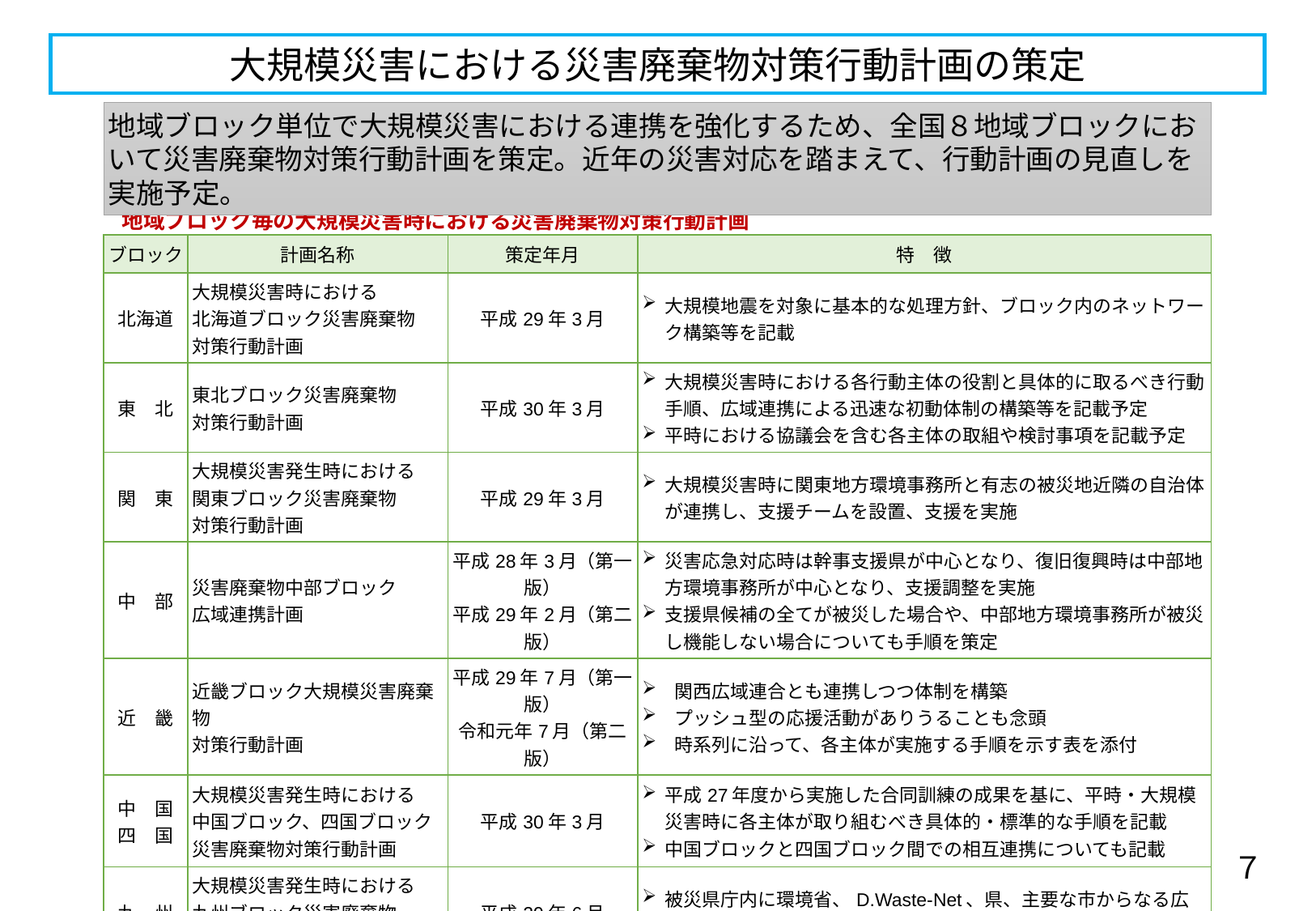

大規模災害における災害廃棄物対策行動計画の策定
地域ブロック単位で大規模災害における連携を強化するため、全国８地域ブロックにおいて災害廃棄物対策行動計画を策定。近年の災害対応を踏まえて、行動計画の見直しを実施予定。
地域ブロック毎の大規模災害時における災害廃棄物対策行動計画
| ブロック | 計画名称 | 策定年月 | 特　徴 |
| --- | --- | --- | --- |
| 北海道 | 大規模災害時における 北海道ブロック災害廃棄物 対策行動計画 | 平成29年3月 | 大規模地震を対象に基本的な処理方針、ブロック内のネットワーク構築等を記載 |
| 東　北 | 東北ブロック災害廃棄物 対策行動計画 | 平成30年3月 | 大規模災害時における各行動主体の役割と具体的に取るべき行動手順、広域連携による迅速な初動体制の構築等を記載予定 平時における協議会を含む各主体の取組や検討事項を記載予定 |
| 関　東 | 大規模災害発生時における 関東ブロック災害廃棄物 対策行動計画 | 平成29年3月 | 大規模災害時に関東地方環境事務所と有志の被災地近隣の自治体が連携し、支援チームを設置、支援を実施 |
| 中　部 | 災害廃棄物中部ブロック 広域連携計画 | 平成28年3月（第一版） 平成29年2月（第二版） | 災害応急対応時は幹事支援県が中心となり、復旧復興時は中部地方環境事務所が中心となり、支援調整を実施 支援県候補の全てが被災した場合や、中部地方環境事務所が被災し機能しない場合についても手順を策定 |
| 近　畿 | 近畿ブロック大規模災害廃棄物 対策行動計画 | 平成29年7月（第一版） 令和元年7月（第二版） | 関西広域連合とも連携しつつ体制を構築 プッシュ型の応援活動がありうることも念頭 時系列に沿って、各主体が実施する手順を示す表を添付 |
| 中　国 四　国 | 大規模災害発生時における 中国ブロック、四国ブロック 災害廃棄物対策行動計画 | 平成30年3月 | 平成27年度から実施した合同訓練の成果を基に、平時・大規模災害時に各主体が取り組むべき具体的・標準的な手順を記載 中国ブロックと四国ブロック間での相互連携についても記載 |
| 九　州 | 大規模災害発生時における 九州ブロック災害廃棄物 対策行動計画 | 平成29年6月 | 被災県庁内に環境省、D.Waste-Net、県、主要な市からなる広域連携チームを設置し、広域連携の調整を実施 |
７